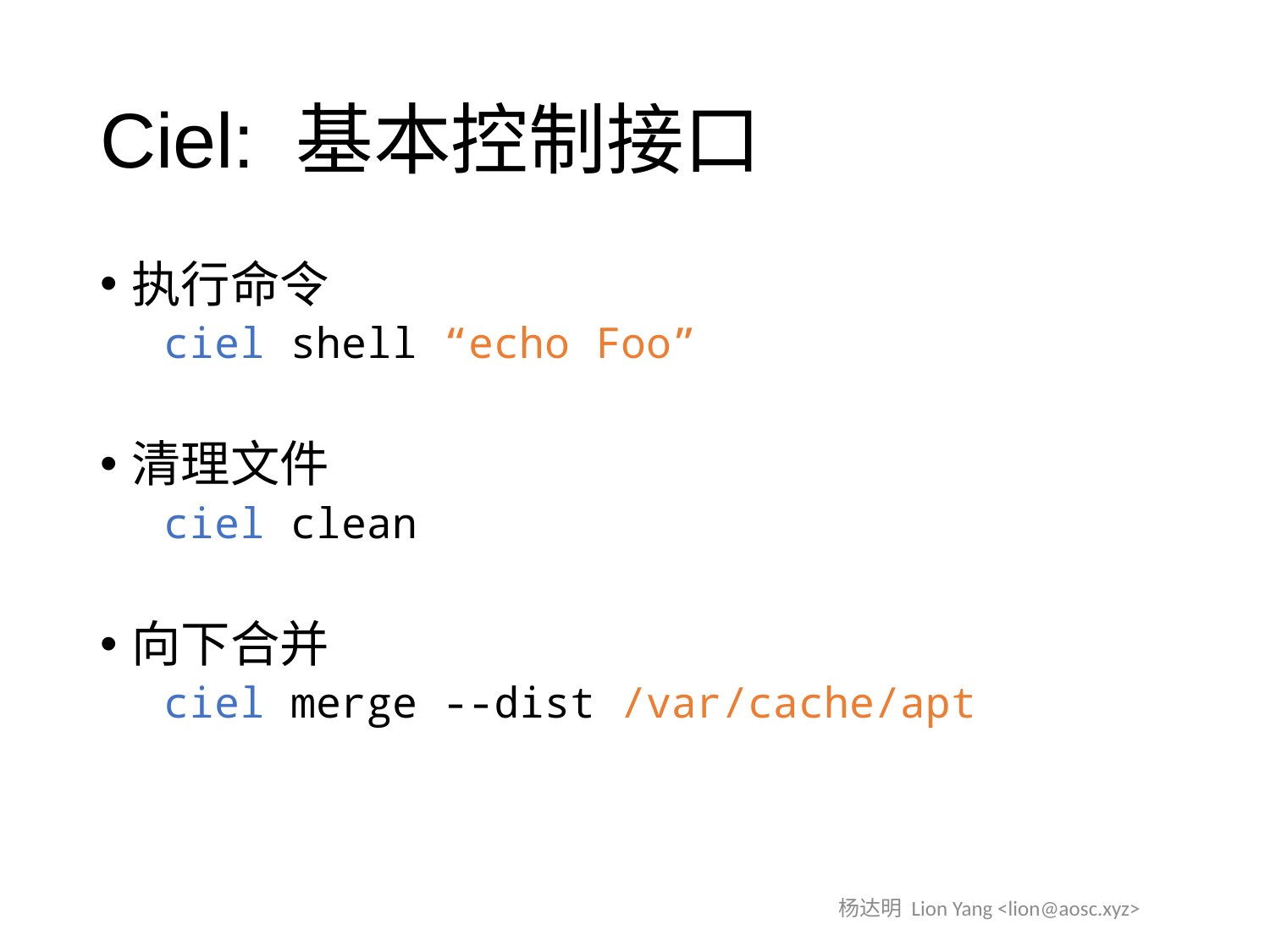

# Ciel: 基本控制接口
执行命令
ciel shell “echo Foo”

清理文件
ciel clean

向下合并
ciel merge --dist /var/cache/apt

杨达明 Lion Yang <lion@aosc.xyz>